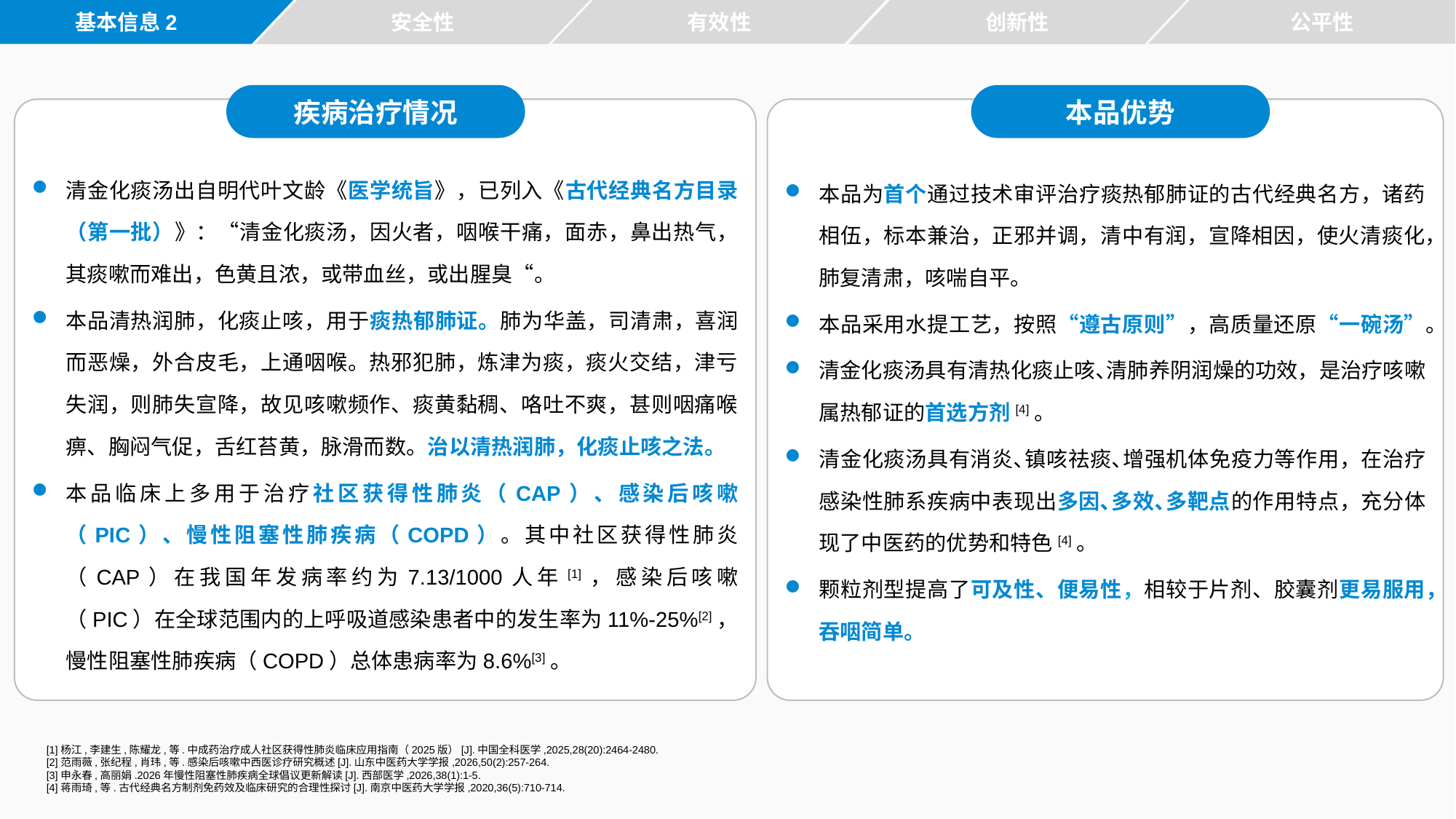

有效性
公平性
基本信息2
安全性
创新性
疾病治疗情况

清金化痰汤出自明代叶文龄《医学统旨》，已列入《古代经典名方目录（第一批）》：“清金化痰汤，因火者，咽喉干痛，面赤，鼻出热气，其痰嗽而难出，色黄且浓，或带血丝，或出腥臭“。
本品清热润肺，化痰止咳，用于痰热郁肺证。肺为华盖，司清肃，喜润而恶燥，外合皮毛，上通咽喉。热邪犯肺，炼津为痰，痰火交结，津亏失润，则肺失宣降，故见咳嗽频作、痰黄黏稠、咯吐不爽，甚则咽痛喉痹、胸闷气促，舌红苔黄，脉滑而数。治以清热润肺，化痰止咳之法。
本品临床上多用于治疗社区获得性肺炎（CAP）、感染后咳嗽（PIC）、慢性阻塞性肺疾病（COPD）。其中社区获得性肺炎（CAP）在我国年发病率约为7.13/1000人年[1]，感染后咳嗽（PIC）在全球范围内的上呼吸道感染患者中的发生率为11%-25%[2]，慢性阻塞性肺疾病（COPD）总体患病率为8.6%[3]。
本品优势

本品为首个通过技术审评治疗痰热郁肺证的古代经典名方，诸药相伍，标本兼治，正邪并调，清中有润，宣降相因，使火清痰化，肺复清肃，咳喘自平。
本品采用水提工艺，按照“遵古原则”，高质量还原“一碗汤”。
清金化痰汤具有清热化痰止咳､清肺养阴润燥的功效，是治疗咳嗽属热郁证的首选方剂[4]。
清金化痰汤具有消炎､镇咳祛痰､增强机体免疫力等作用，在治疗感染性肺系疾病中表现出多因､多效､多靶点的作用特点，充分体现了中医药的优势和特色[4]。
颗粒剂型提高了可及性、便易性，相较于片剂、胶囊剂更易服用，吞咽简单。

[1]杨江,李建生,陈耀龙,等.中成药治疗成人社区获得性肺炎临床应用指南（2025版）[J].中国全科医学,2025,28(20):2464-2480.
[2]范雨薇,张纪程,肖玮,等.感染后咳嗽中西医诊疗研究概述[J].山东中医药大学学报,2026,50(2):257-264.
[3]申永春,高丽娟.2026年慢性阻塞性肺疾病全球倡议更新解读[J].西部医学,2026,38(1):1-5.
[4]蒋雨琦,等.古代经典名方制剂免药效及临床研究的合理性探讨[J].南京中医药大学学报,2020,36(5):710-714.